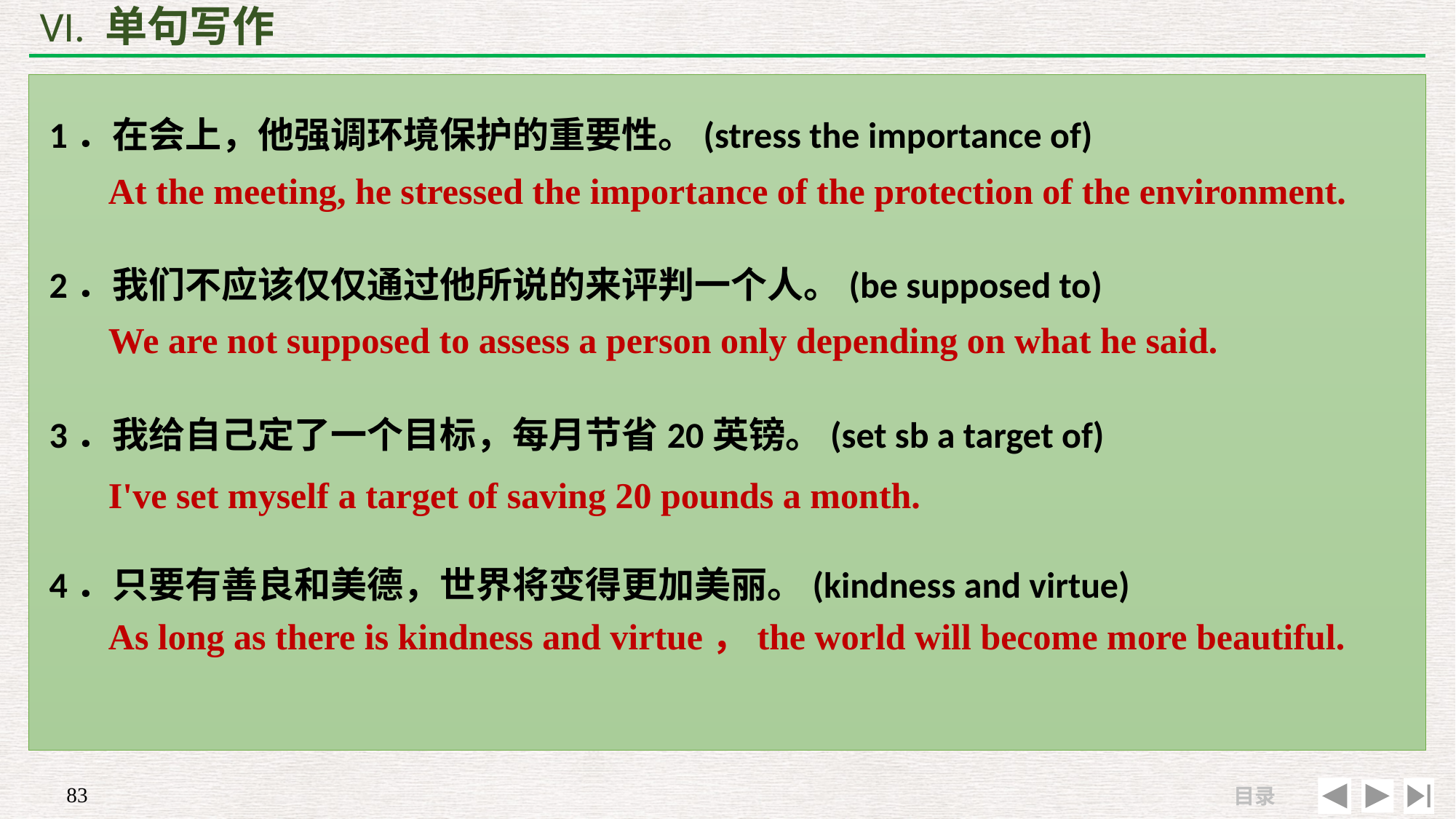

# VI. 单句写作

1．在会上，他强调环境保护的重要性。(stress the importance of)

2．我们不应该仅仅通过他所说的来评判一个人。(be supposed to)

3．我给自己定了一个目标，每月节省20英镑。(set sb a target of)

4．只要有善良和美德，世界将变得更加美丽。(kindness and virtue)
At the meeting, he stressed the importance of the protection of the environment.
We are not supposed to assess a person only depending on what he said.
I've set myself a target of saving 20 pounds a month.
As long as there is kindness and virtue，the world will become more beautiful.